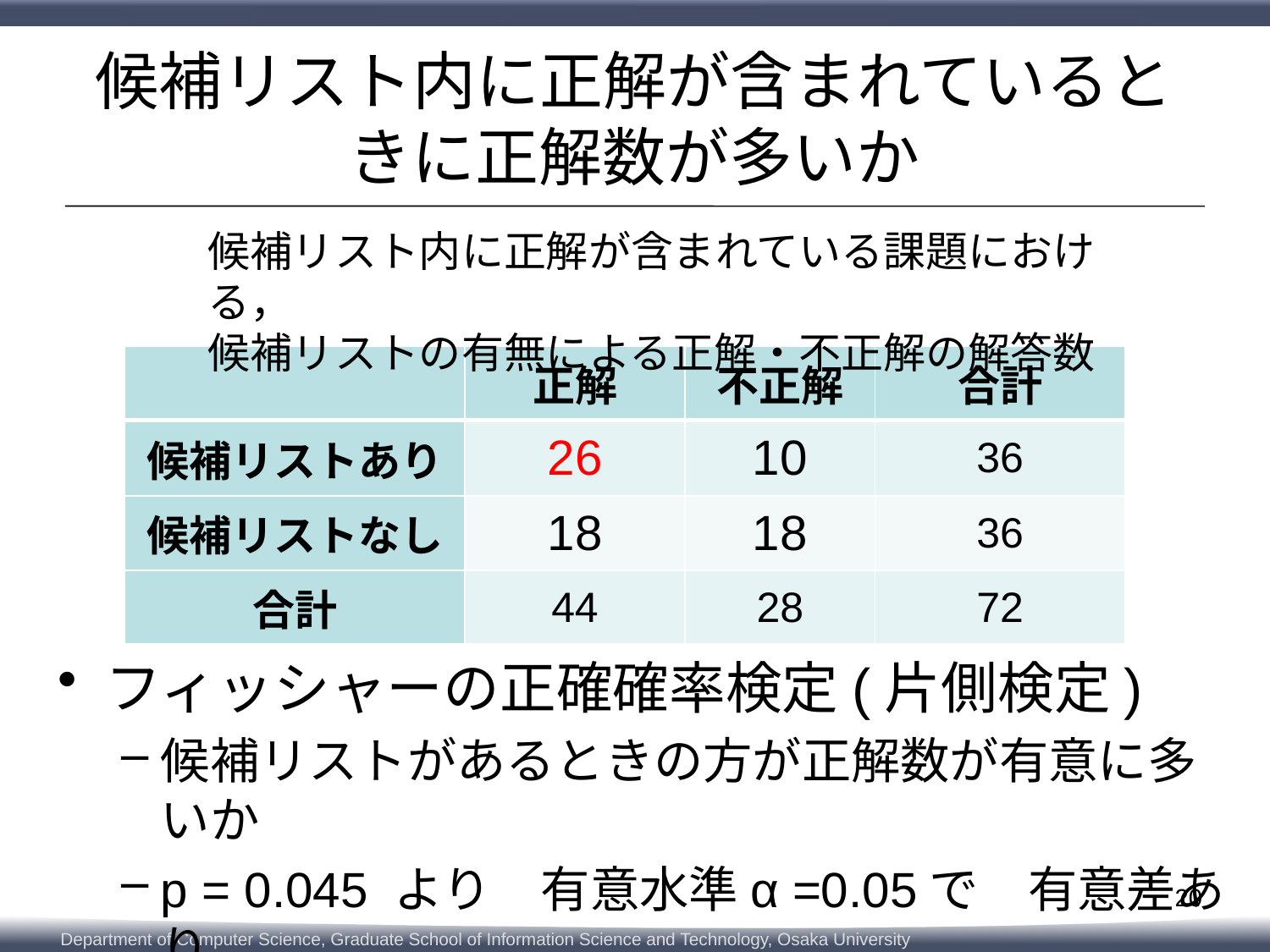

# 候補リスト内に正解が含まれているときに正解数が多いか
候補リスト内に正解が含まれている課題における，
候補リストの有無による正解・不正解の解答数
|  | 正解 | 不正解 | 合計 |
| --- | --- | --- | --- |
| 候補リストあり | 26 | 10 | 36 |
| 候補リストなし | 18 | 18 | 36 |
| 合計 | 44 | 28 | 72 |
フィッシャーの正確確率検定(片側検定)
候補リストがあるときの方が正解数が有意に多いか
p = 0.045 より　有意水準α =0.05で　有意差あり

20